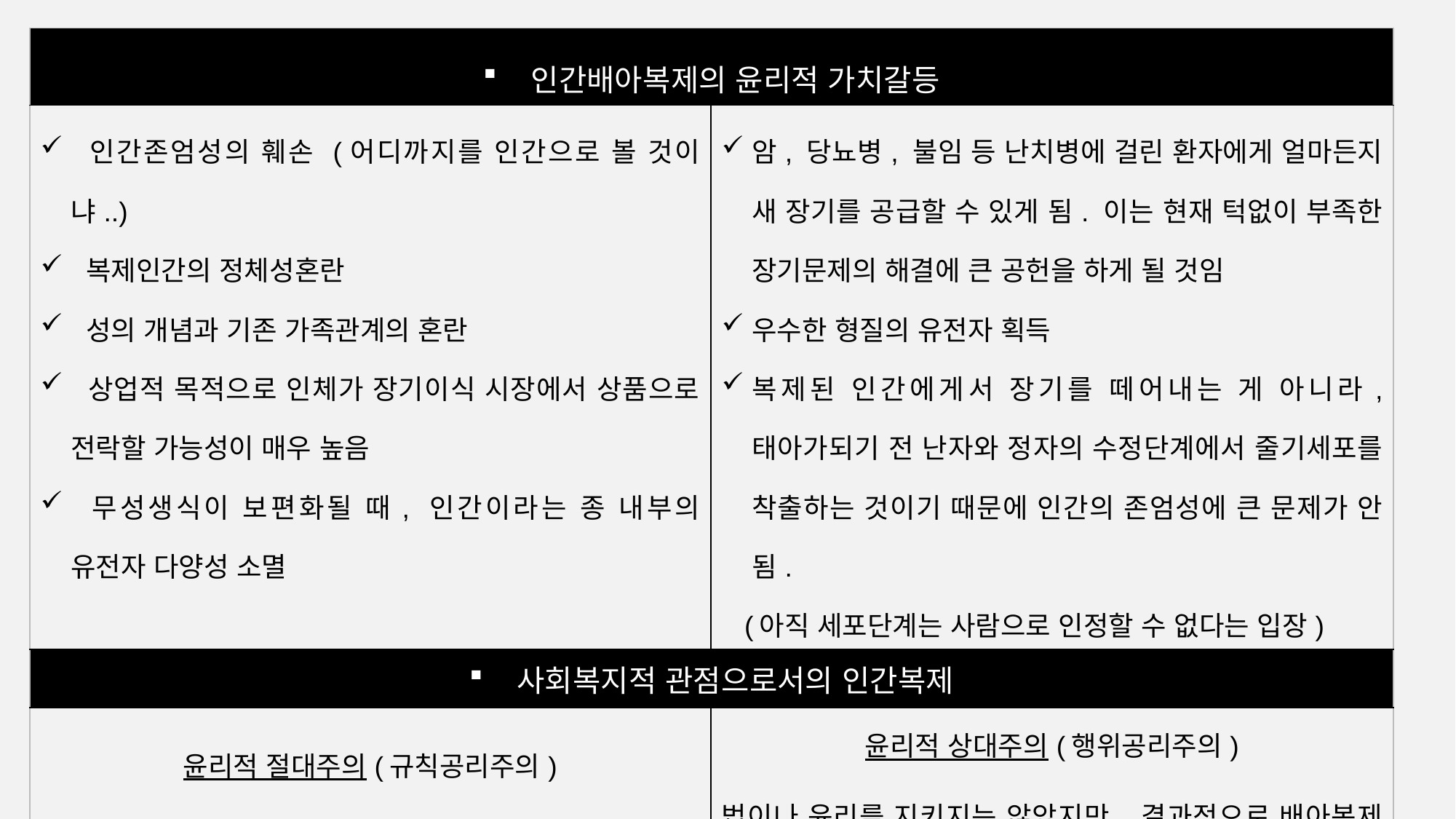

| 인간배아복제의 윤리적 가치갈등 |  |
| --- | --- |
| 인간존엄성의 훼손 (어디까지를 인간으로 볼 것이냐..) 복제인간의 정체성혼란 성의 개념과 기존 가족관계의 혼란 상업적 목적으로 인체가 장기이식 시장에서 상품으로 전락할 가능성이 매우 높음 무성생식이 보편화될 때, 인간이라는 종 내부의 유전자 다양성 소멸 | 암, 당뇨병, 불임 등 난치병에 걸린 환자에게 얼마든지 새 장기를 공급할 수 있게 됨. 이는 현재 턱없이 부족한 장기문제의 해결에 큰 공헌을 하게 될 것임 우수한 형질의 유전자 획득 복제된 인간에게서 장기를 떼어내는 게 아니라, 태아가되기 전 난자와 정자의 수정단계에서 줄기세포를 착출하는 것이기 때문에 인간의 존엄성에 큰 문제가 안됨. (아직 세포단계는 사람으로 인정할 수 없다는 입장) |
| 사회복지적 관점으로서의 인간복제 |  |
| 윤리적 절대주의(규칙공리주의) 인간의 생명은 존엄한 가치를 지니므로 인간복제는 절대 타당성을 지닐 수 없음 | 윤리적 상대주의(행위공리주의) 법이나 윤리를 지키지는 않았지만, 결과적으로 배아복제 기술로 다수의 사람을 살릴 수 있다는 이익이 법적 규칙을 위반한 사실보다 중요 |